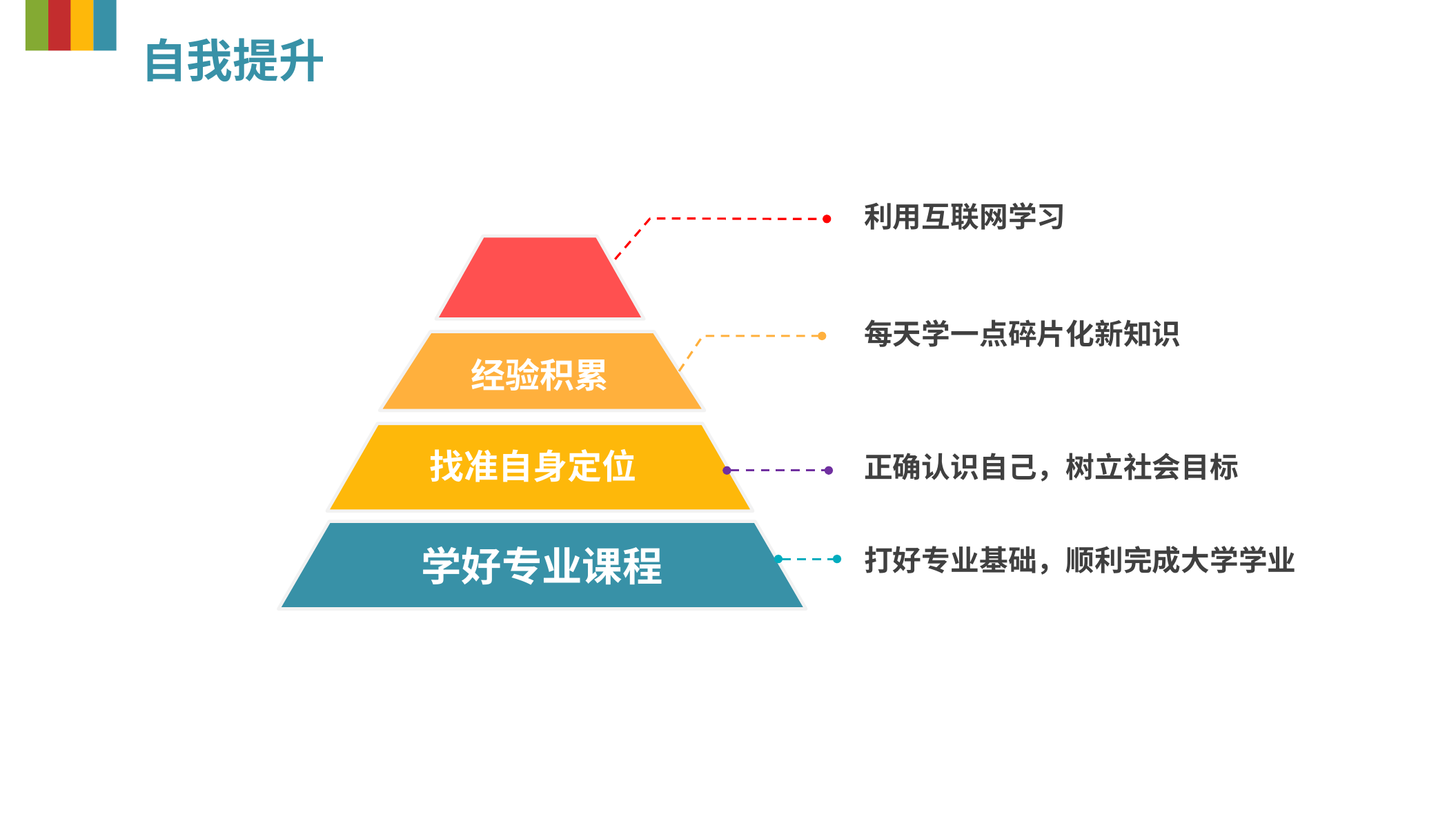

自我提升

利用互联网学习

每天学一点碎片化新知识

经验积累

找准自身定位
正确认识自己，树立社会目标

打好专业基础，顺利完成大学学业
学好专业课程